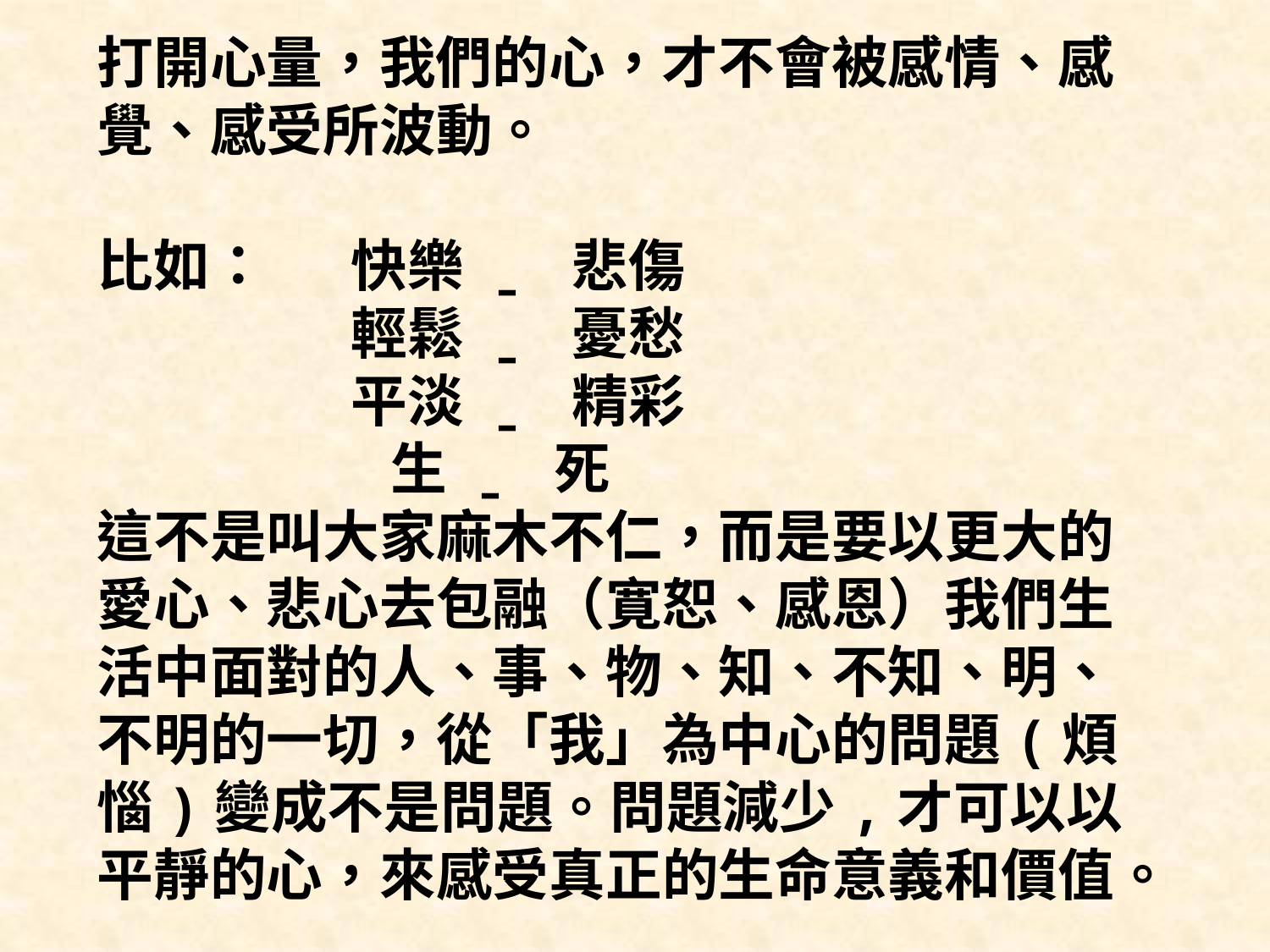

打開心量，我們的心，才不會被感情、感覺、感受所波動。

比如：	快樂 ˍ 悲傷
		輕鬆 ˍ 憂愁
		平淡 ˍ 精彩
		  生 ˍ 死
這不是叫大家麻木不仁，而是要以更大的愛心、悲心去包融（寛恕、感恩）我們生活中面對的人、事、物、知、不知、明、不明的一切，從「我」為中心的問題(煩惱)變成不是問題。問題減少,才可以以平靜的心，來感受真正的生命意義和價值。